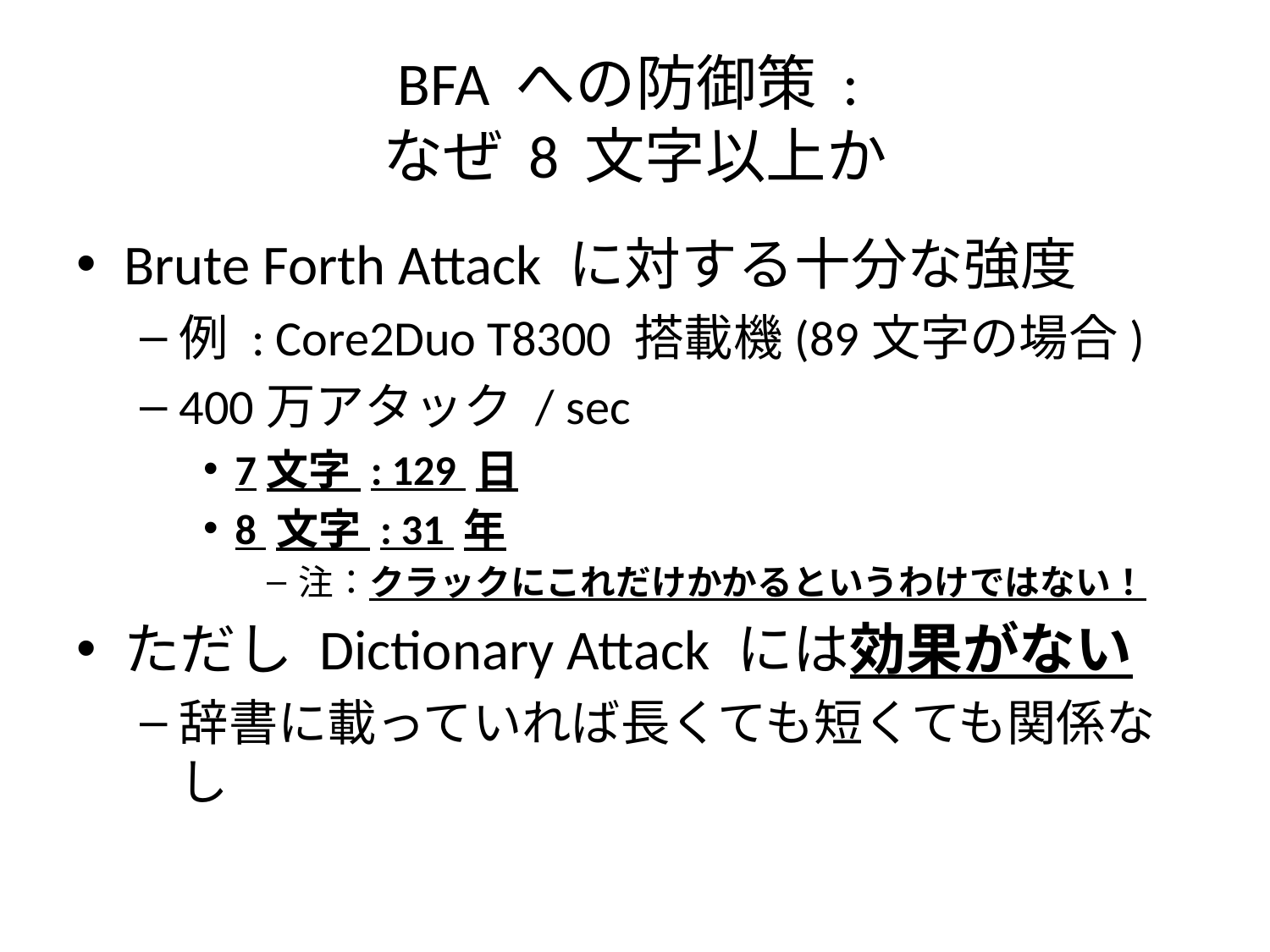

# BFA への防御策 : なぜ 8 文字以上か
Brute Forth Attack に対する十分な強度
例 : Core2Duo T8300 搭載機(89文字の場合)
400万アタック / sec
7文字 : 129 日
8 文字 : 31 年
注：クラックにこれだけかかるというわけではない！
ただし Dictionary Attack には効果がない
辞書に載っていれば長くても短くても関係なし